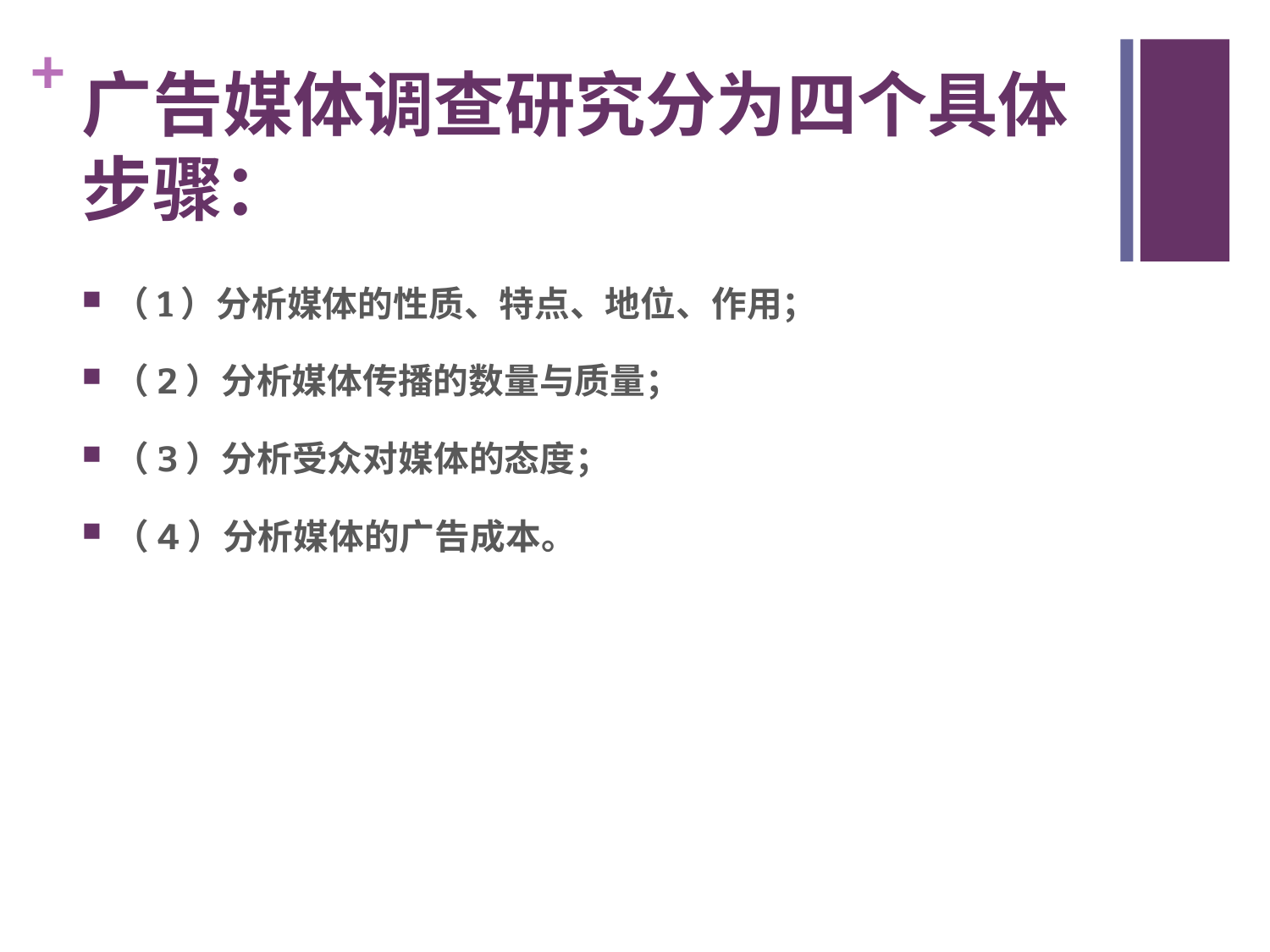

# 广告媒体调查研究分为四个具体步骤：
（1）分析媒体的性质、特点、地位、作用；
（2）分析媒体传播的数量与质量；
（3）分析受众对媒体的态度；
（4）分析媒体的广告成本。